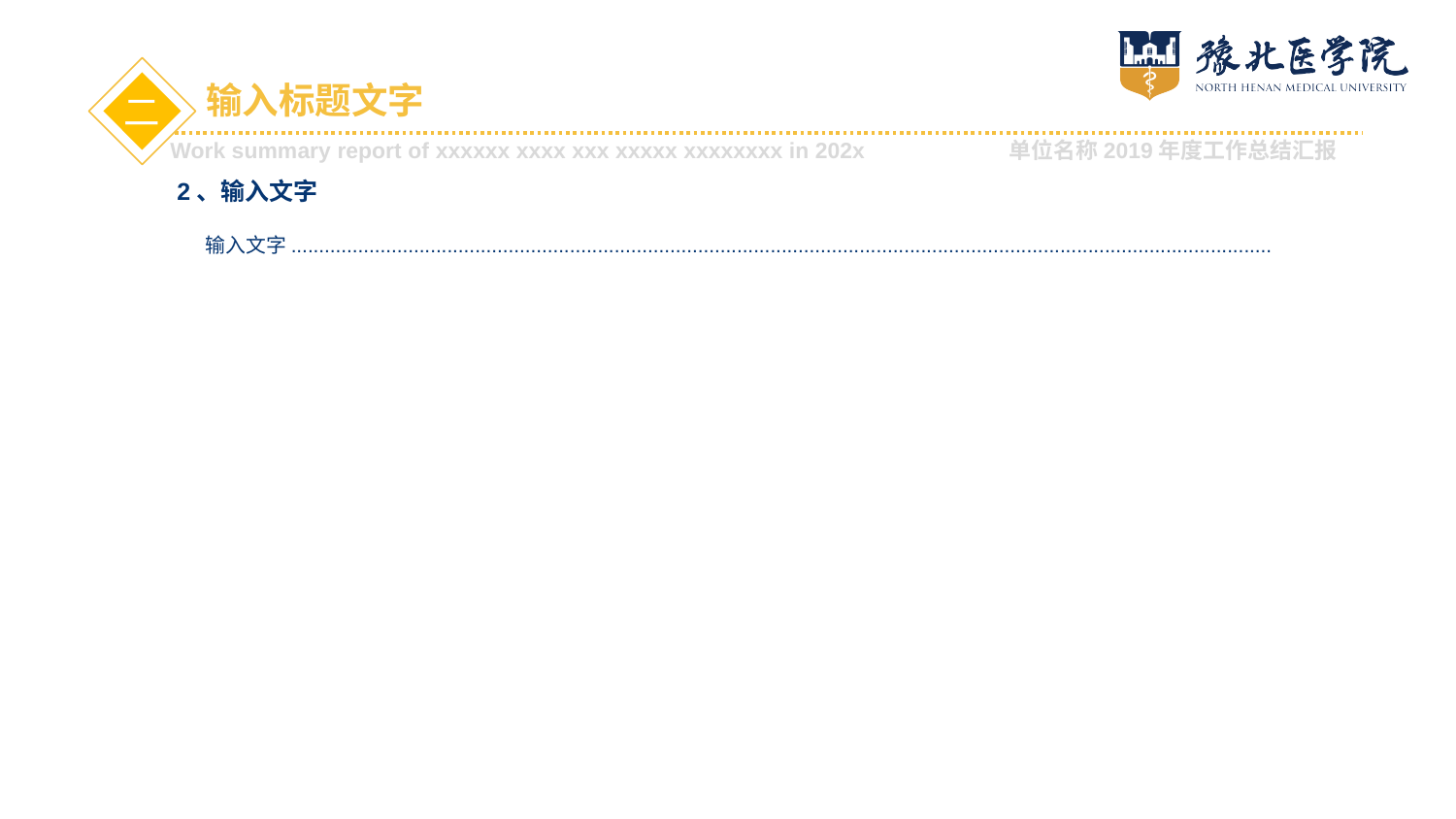

二
输入标题文字
Work summary report of xxxxxx xxxx xxx xxxxx xxxxxxxx in 202x                      单位名称2019年度工作总结汇报
2、输入文字
     输入文字................................................................................................................................................................................